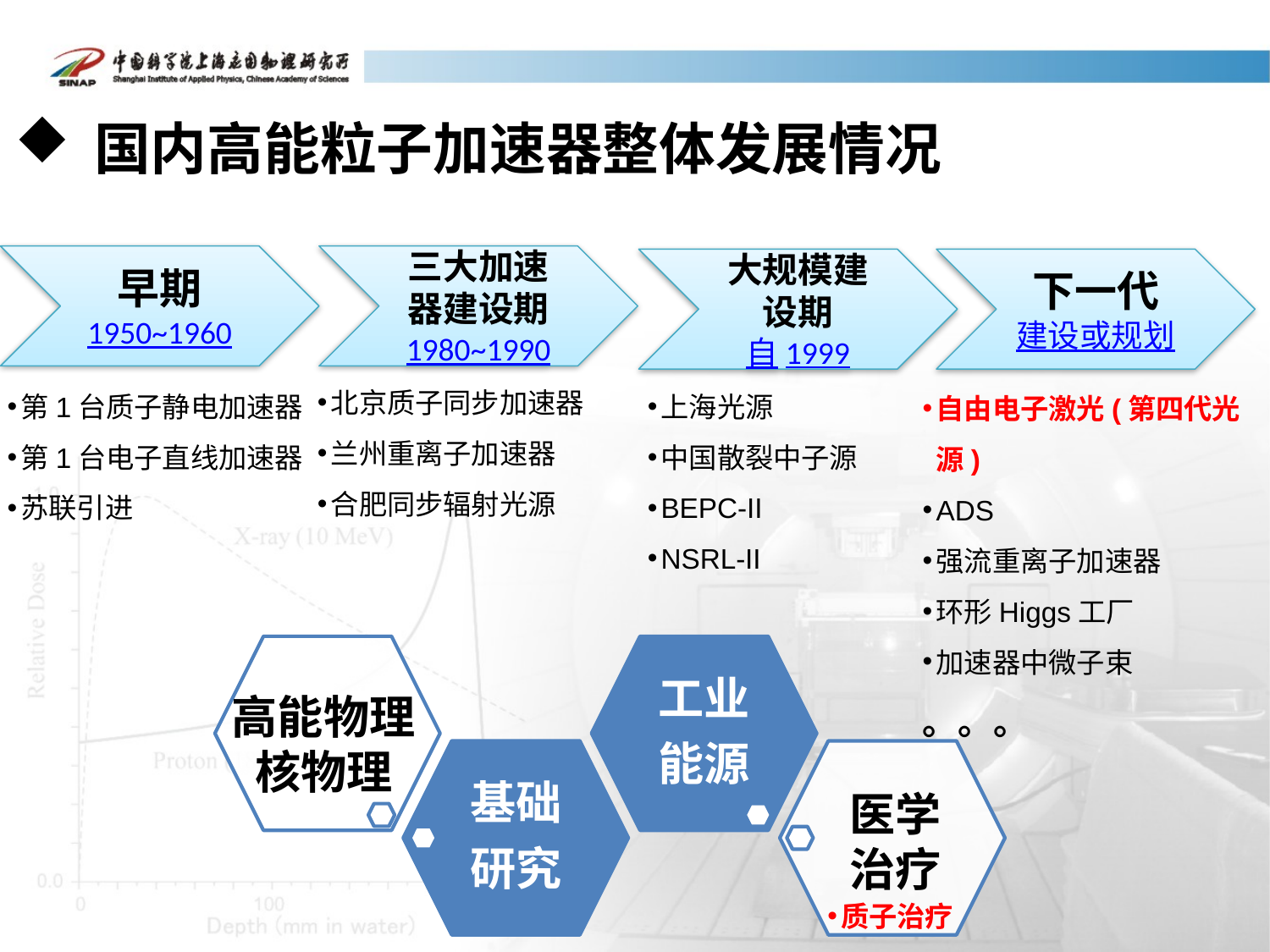

# 国内高能粒子加速器整体发展情况
早期
1950~1960
三大加速器建设期
1980~1990
大规模建设期
自1999
下一代
建设或规划
北京质子同步加速器
兰州重离子加速器
合肥同步辐射光源
第1台质子静电加速器
第1台电子直线加速器
苏联引进
上海光源
中国散裂中子源
BEPC-II
NSRL-II
自由电子激光(第四代光源)
ADS
强流重离子加速器
环形Higgs工厂
加速器中微子束
。。。
基础
研究
工业
能源
高能物理
核物理
医学
治疗
质子治疗